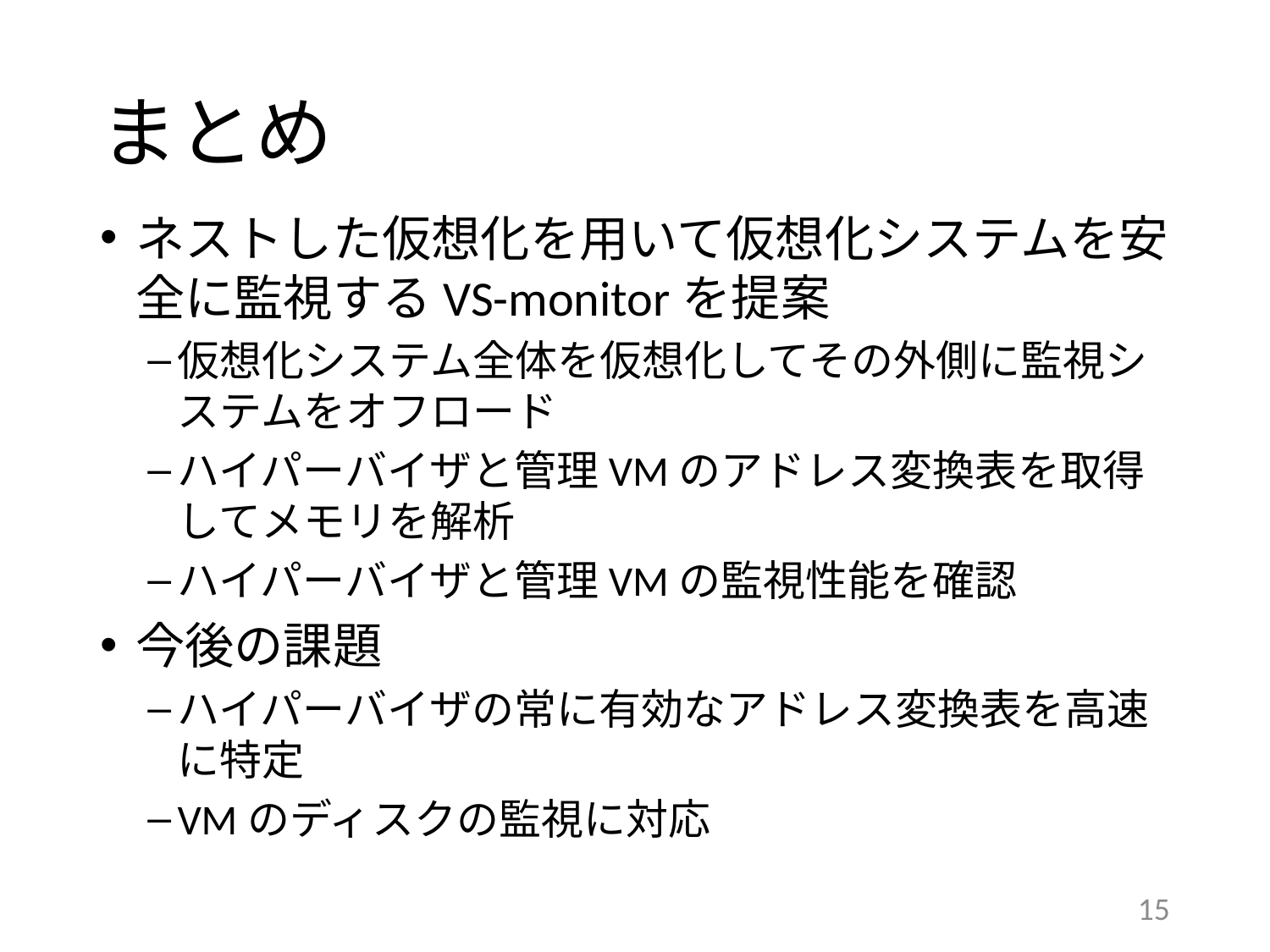

# まとめ
ネストした仮想化を用いて仮想化システムを安全に監視するVS-monitorを提案
仮想化システム全体を仮想化してその外側に監視システムをオフロード
ハイパーバイザと管理VMのアドレス変換表を取得してメモリを解析
ハイパーバイザと管理VMの監視性能を確認
今後の課題
ハイパーバイザの常に有効なアドレス変換表を高速に特定
VMのディスクの監視に対応
15